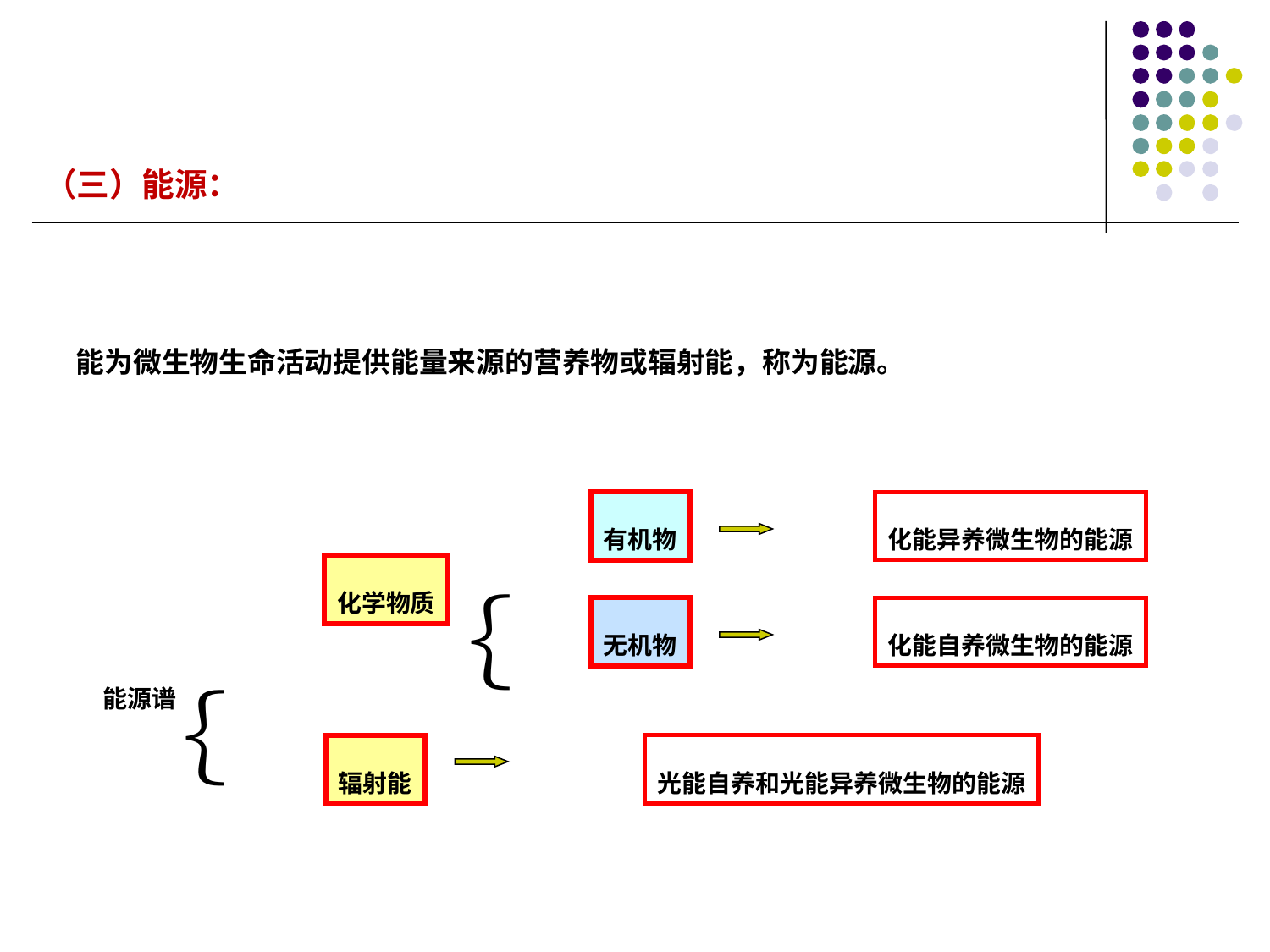

（三）能源：
能为微生物生命活动提供能量来源的营养物或辐射能，称为能源。
｛
有机物
化能异养微生物的能源

化学物质
｛
无机物
化能自养微生物的能源

能源谱
辐射能
光能自养和光能异养微生物的能源